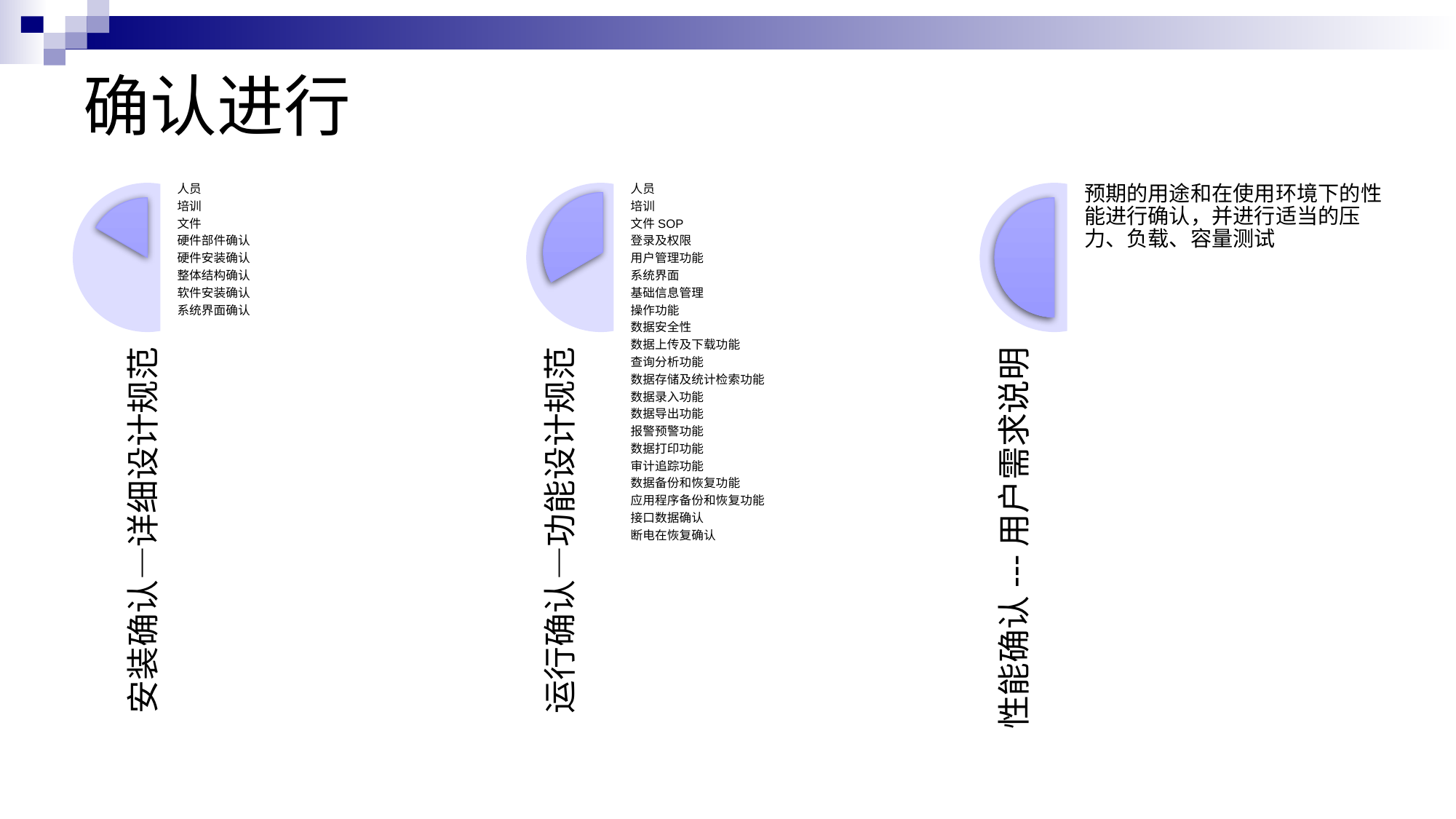

# 确认进行
安装确认—详细设计规范
人员
培训
文件
硬件部件确认
硬件安装确认
整体结构确认
软件安装确认
系统界面确认
运行确认—功能设计规范
人员
培训
文件SOP
登录及权限
用户管理功能
系统界面
基础信息管理
操作功能
数据安全性
数据上传及下载功能
查询分析功能
数据存储及统计检索功能
数据录入功能
数据导出功能
报警预警功能
数据打印功能
审计追踪功能
数据备份和恢复功能
应用程序备份和恢复功能
接口数据确认
断电在恢复确认
性能确认---用户需求说明
预期的用途和在使用环境下的性能进行确认，并进行适当的压力、负载、容量测试